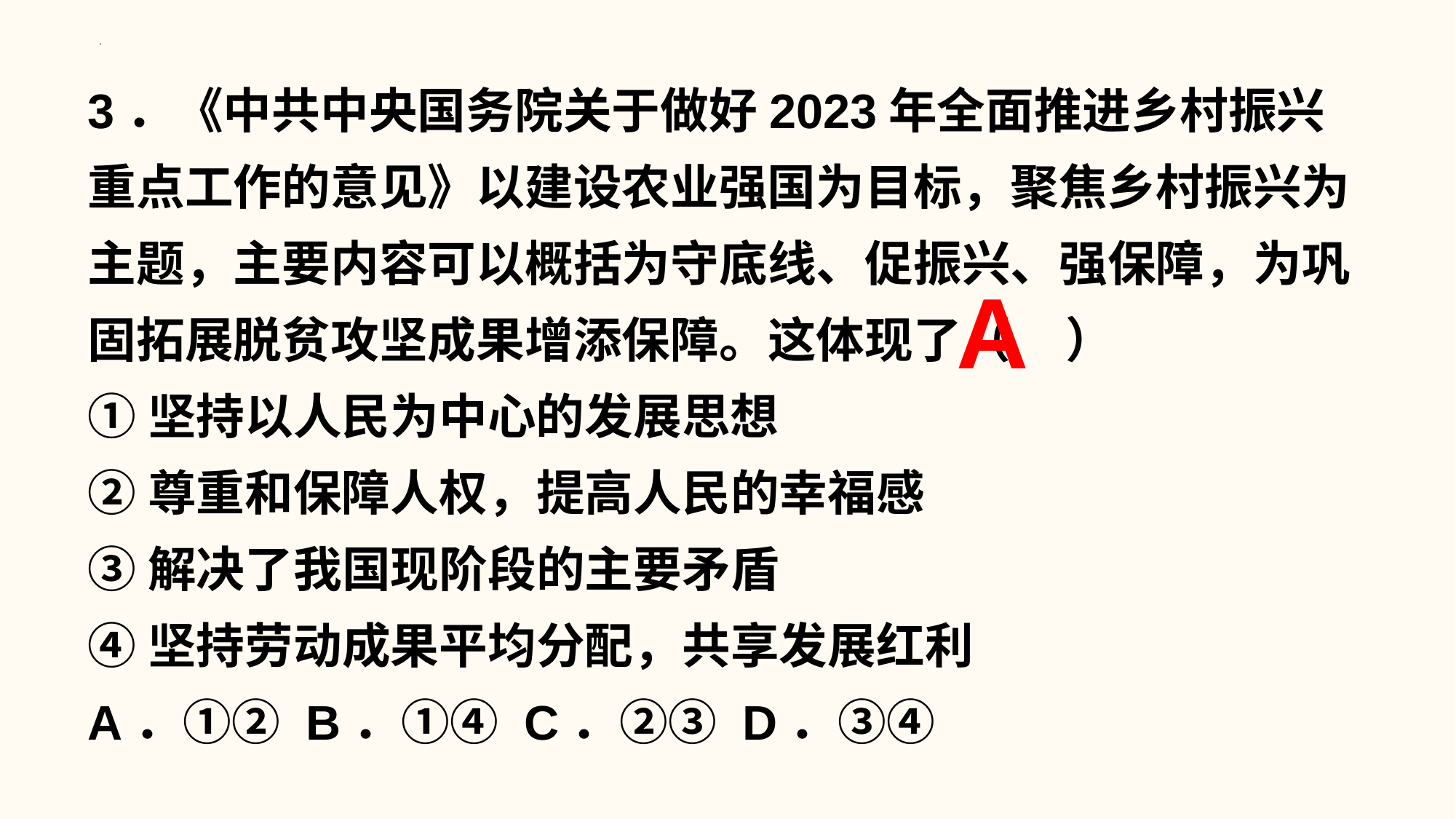

3．《中共中央国务院关于做好2023年全面推进乡村振兴重点工作的意见》以建设农业强国为目标，聚焦乡村振兴为主题，主要内容可以概括为守底线、促振兴、强保障，为巩固拓展脱贫攻坚成果增添保障。这体现了（     ）
①坚持以人民为中心的发展思想
②尊重和保障人权，提高人民的幸福感
③解决了我国现阶段的主要矛盾
④坚持劳动成果平均分配，共享发展红利
A．①②	B．①④	C．②③	D．③④
A